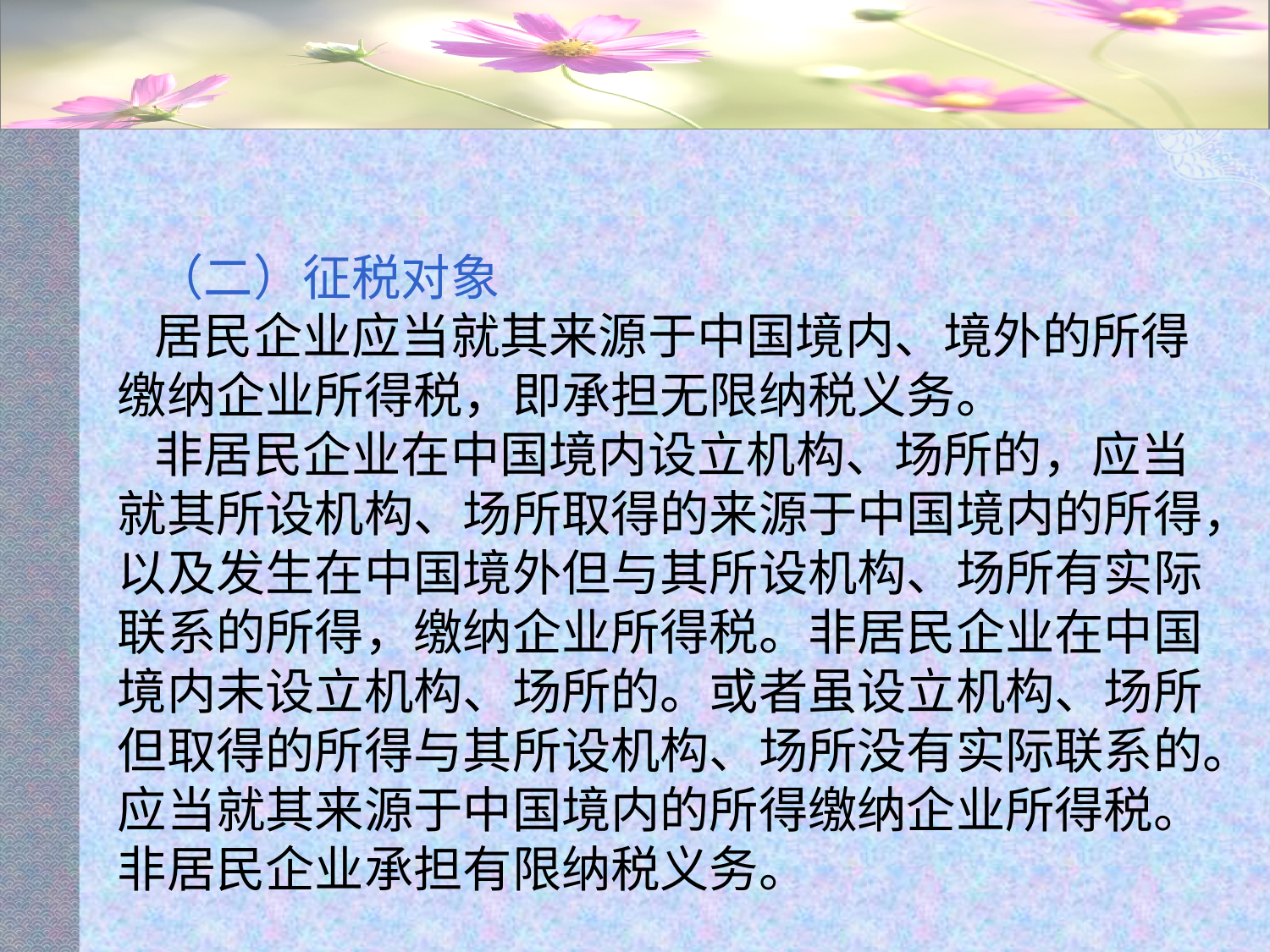

#
（二）征税对象
居民企业应当就其来源于中国境内、境外的所得缴纳企业所得税，即承担无限纳税义务。
非居民企业在中国境内设立机构、场所的，应当就其所设机构、场所取得的来源于中国境内的所得，以及发生在中国境外但与其所设机构、场所有实际联系的所得，缴纳企业所得税。非居民企业在中国境内未设立机构、场所的。或者虽设立机构、场所但取得的所得与其所设机构、场所没有实际联系的。应当就其来源于中国境内的所得缴纳企业所得税。非居民企业承担有限纳税义务。